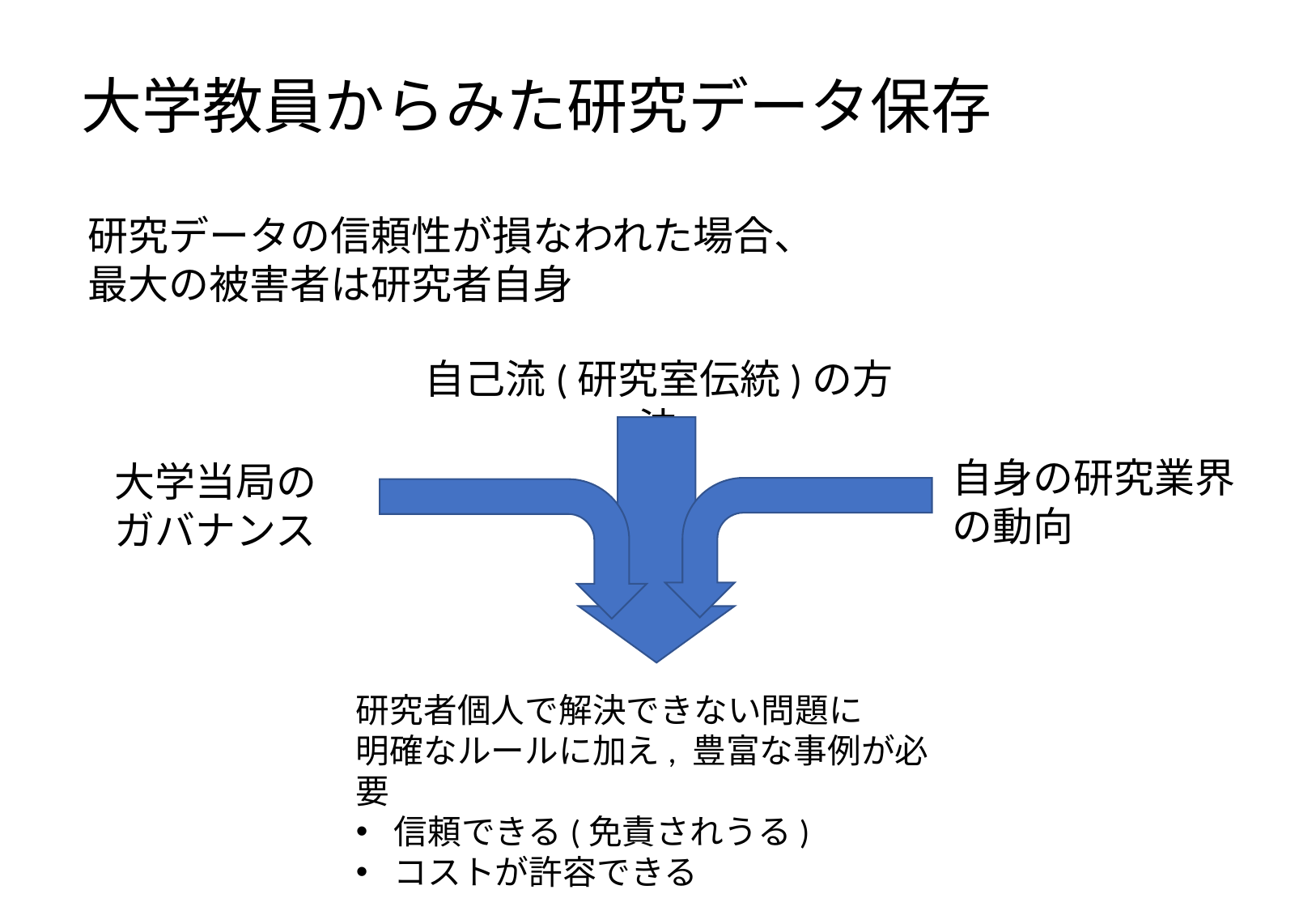

# 大学教員からみた研究データ保存
研究データの信頼性が損なわれた場合、最大の被害者は研究者自身
自己流(研究室伝統)の方法

自身の研究業界の動向
大学当局の
ガバナンス
研究者個人で解決できない問題に
明確なルールに加え, 豊富な事例が必要
信頼できる(免責されうる)
コストが許容できる